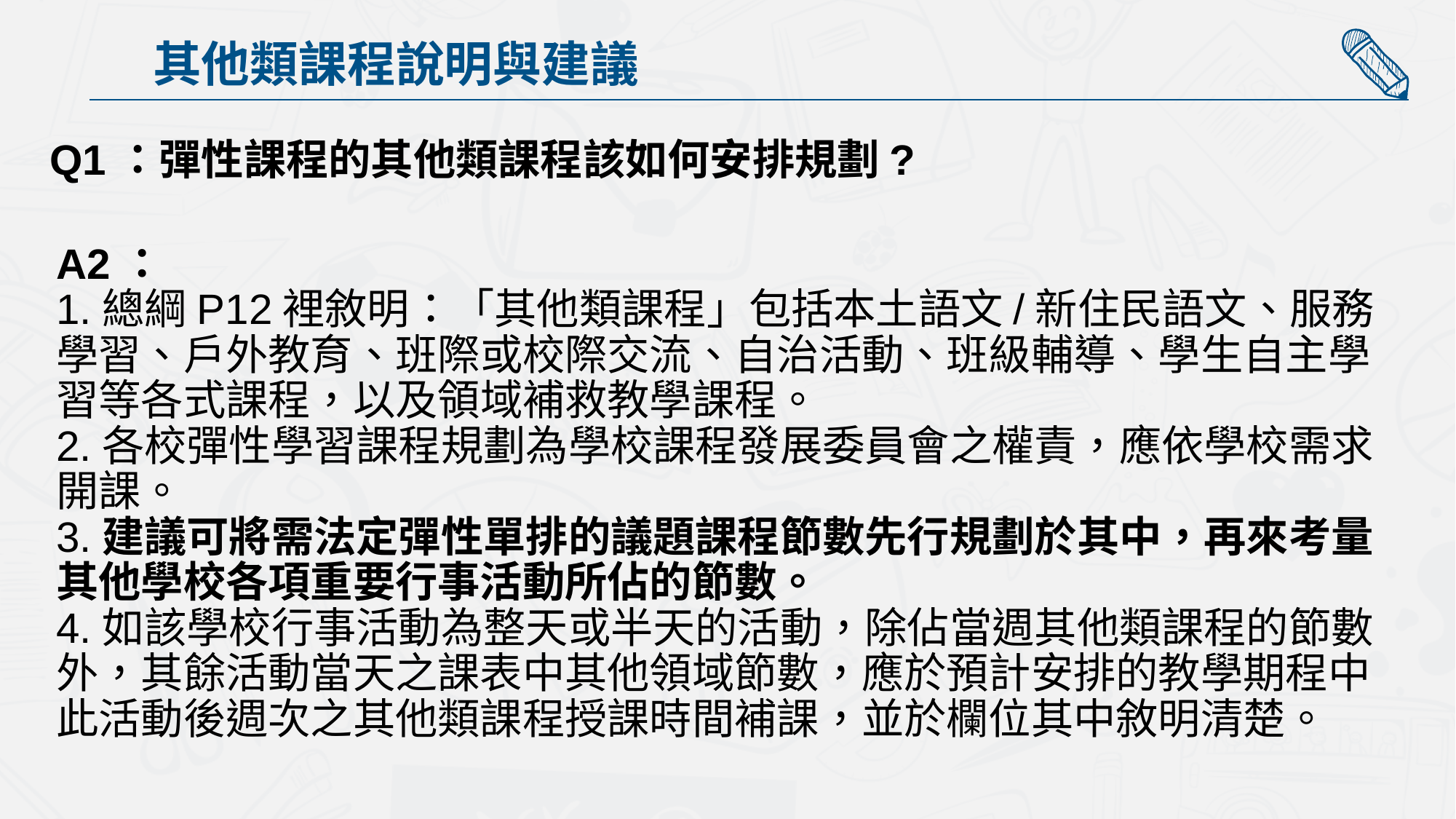

其他類課程說明與建議
Q1：彈性課程的其他類課程該如何安排規劃?
A2：
1.總綱P12裡敘明：「其他類課程」包括本土語文/新住民語文、服務學習、戶外教育、班際或校際交流、自治活動、班級輔導、學生自主學習等各式課程，以及領域補救教學課程。
2.各校彈性學習課程規劃為學校課程發展委員會之權責，應依學校需求開課。
3.建議可將需法定彈性單排的議題課程節數先行規劃於其中，再來考量其他學校各項重要行事活動所佔的節數。
4.如該學校行事活動為整天或半天的活動，除佔當週其他類課程的節數外，其餘活動當天之課表中其他領域節數，應於預計安排的教學期程中此活動後週次之其他類課程授課時間補課，並於欄位其中敘明清楚。